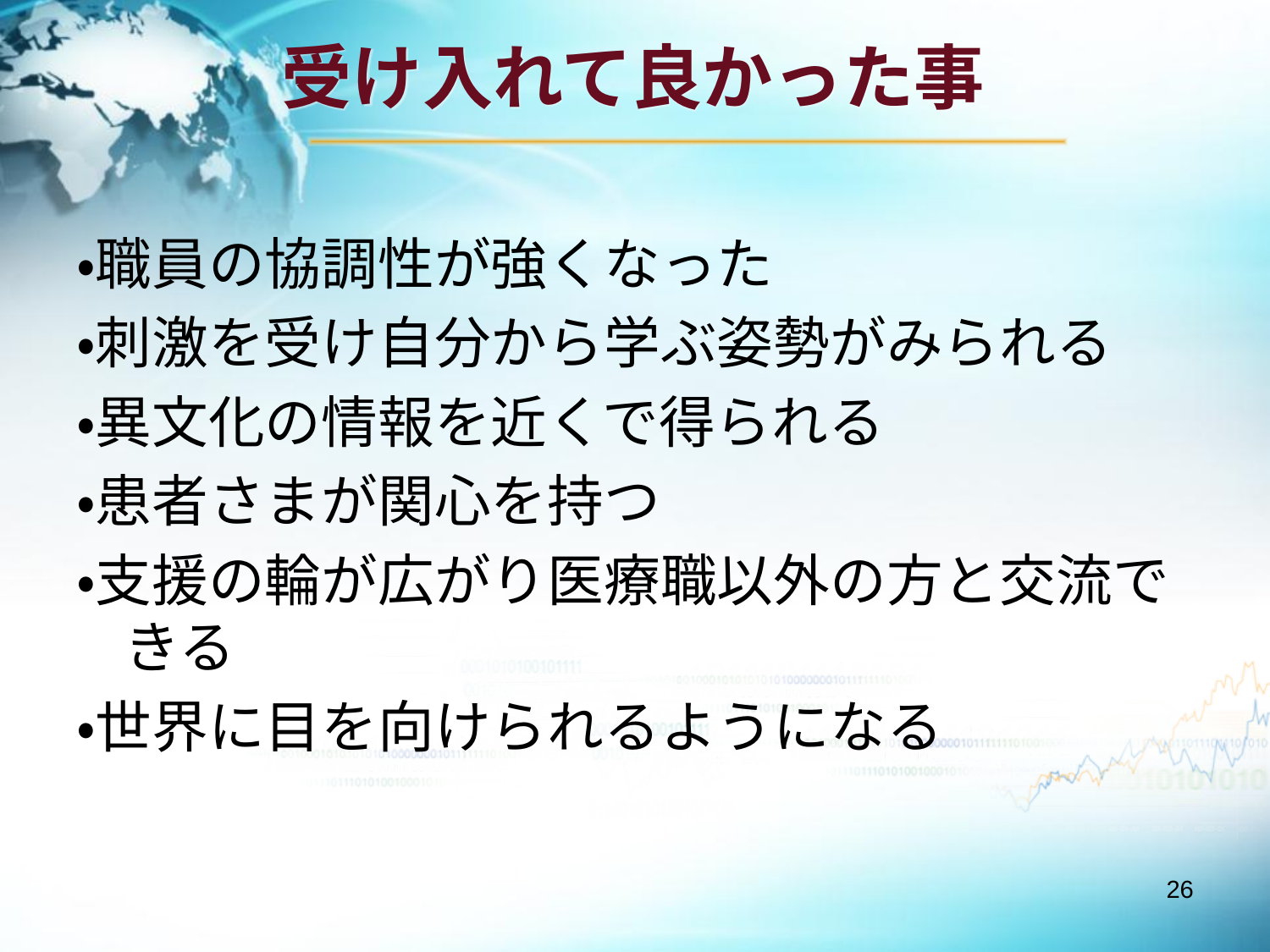

# 受け入れて良かった事
・職員の協調性が強くなった
・刺激を受け自分から学ぶ姿勢がみられる
・異文化の情報を近くで得られる
・患者さまが関心を持つ
・支援の輪が広がり医療職以外の方と交流できる
・世界に目を向けられるようになる
26